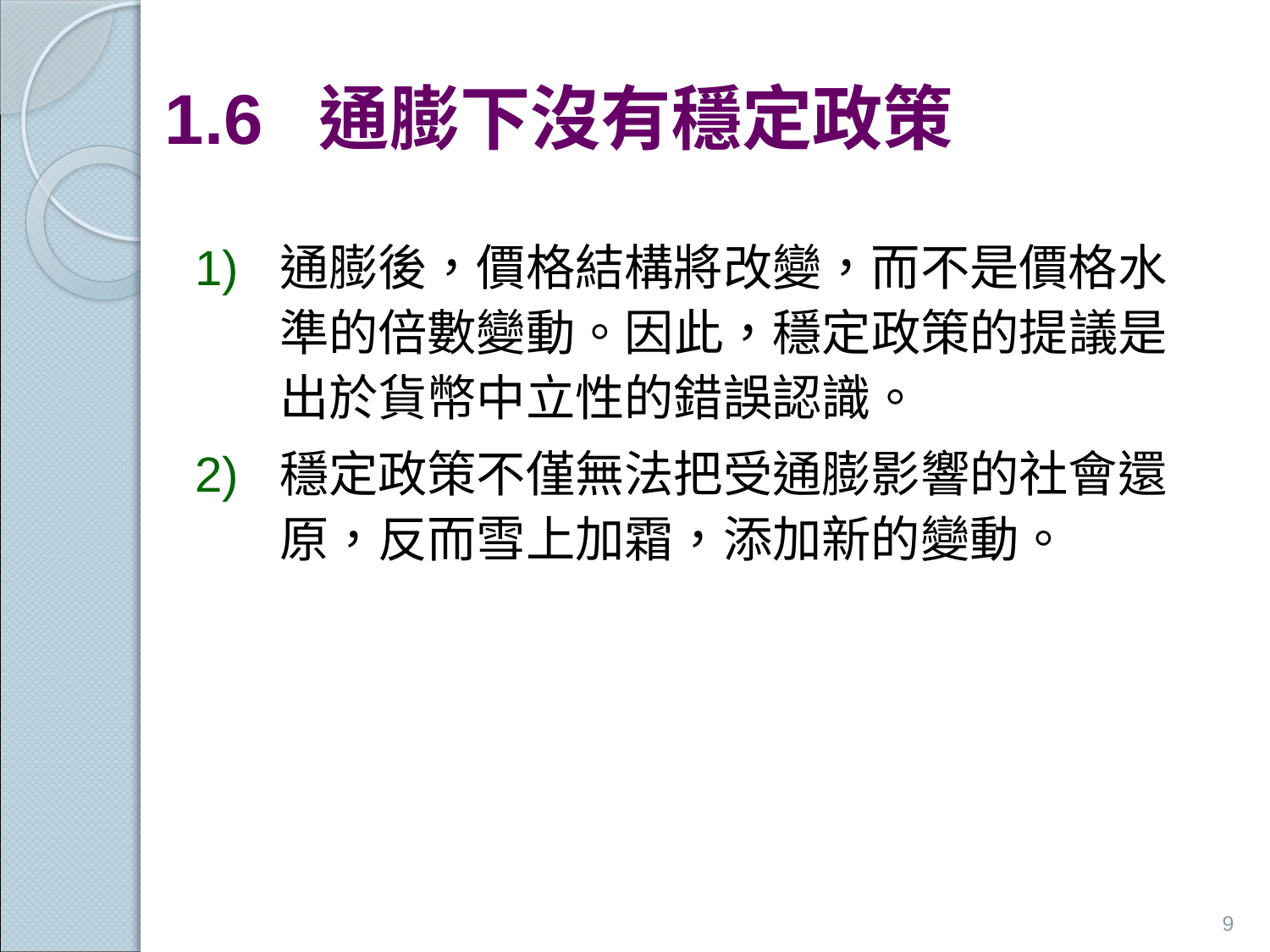

# 1.6  通膨下沒有穩定政策
通膨後，價格結構將改變，而不是價格水準的倍數變動。因此，穩定政策的提議是出於貨幣中立性的錯誤認識。
穩定政策不僅無法把受通膨影響的社會還原，反而雪上加霜，添加新的變動。
9